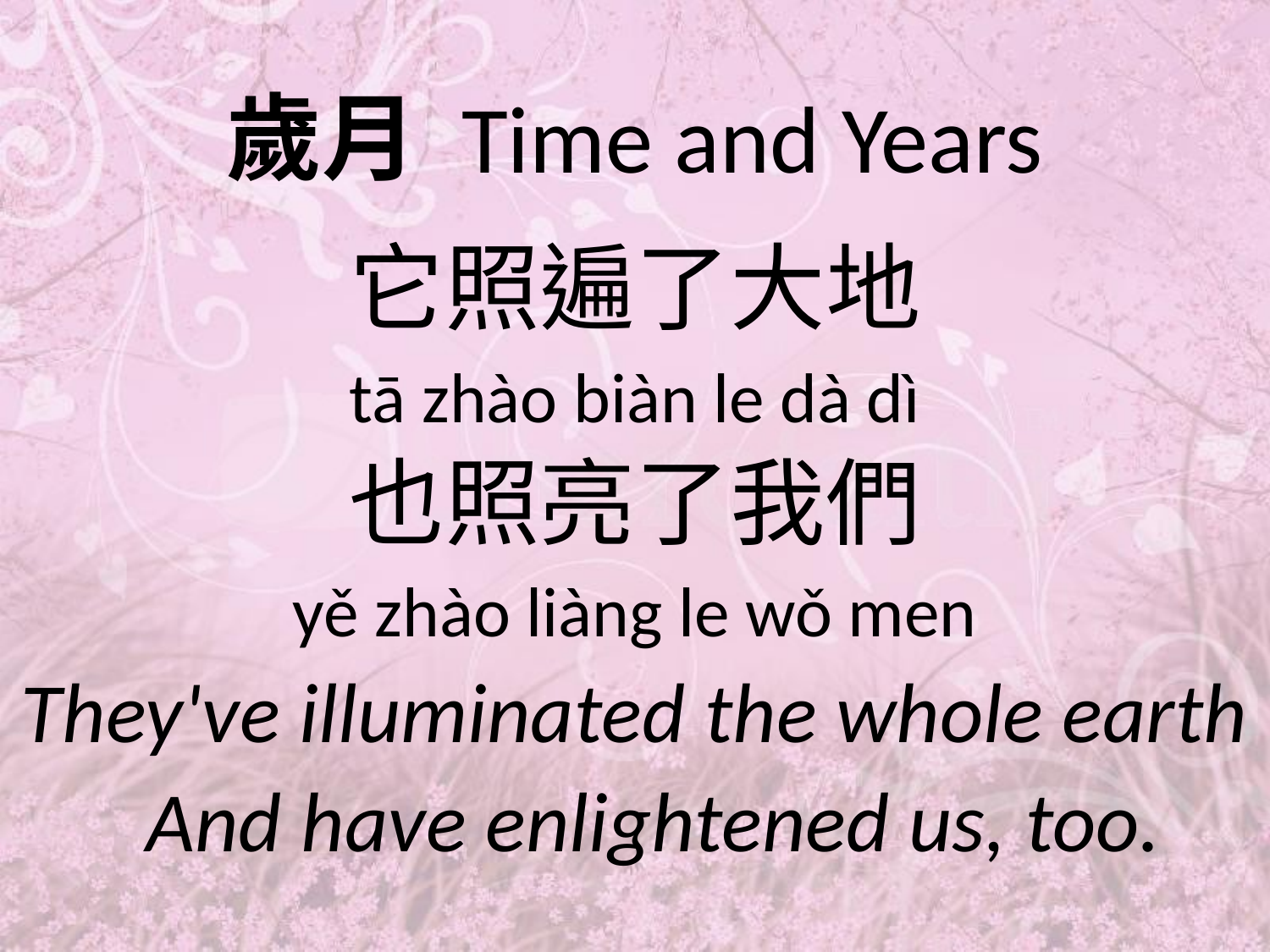

# 歲月 Time and Years
它照遍了大地
tā zhào biàn le dà dì
也照亮了我們
yě zhào liàng le wǒ men
They've illuminated the whole earth
  And have enlightened us, too.